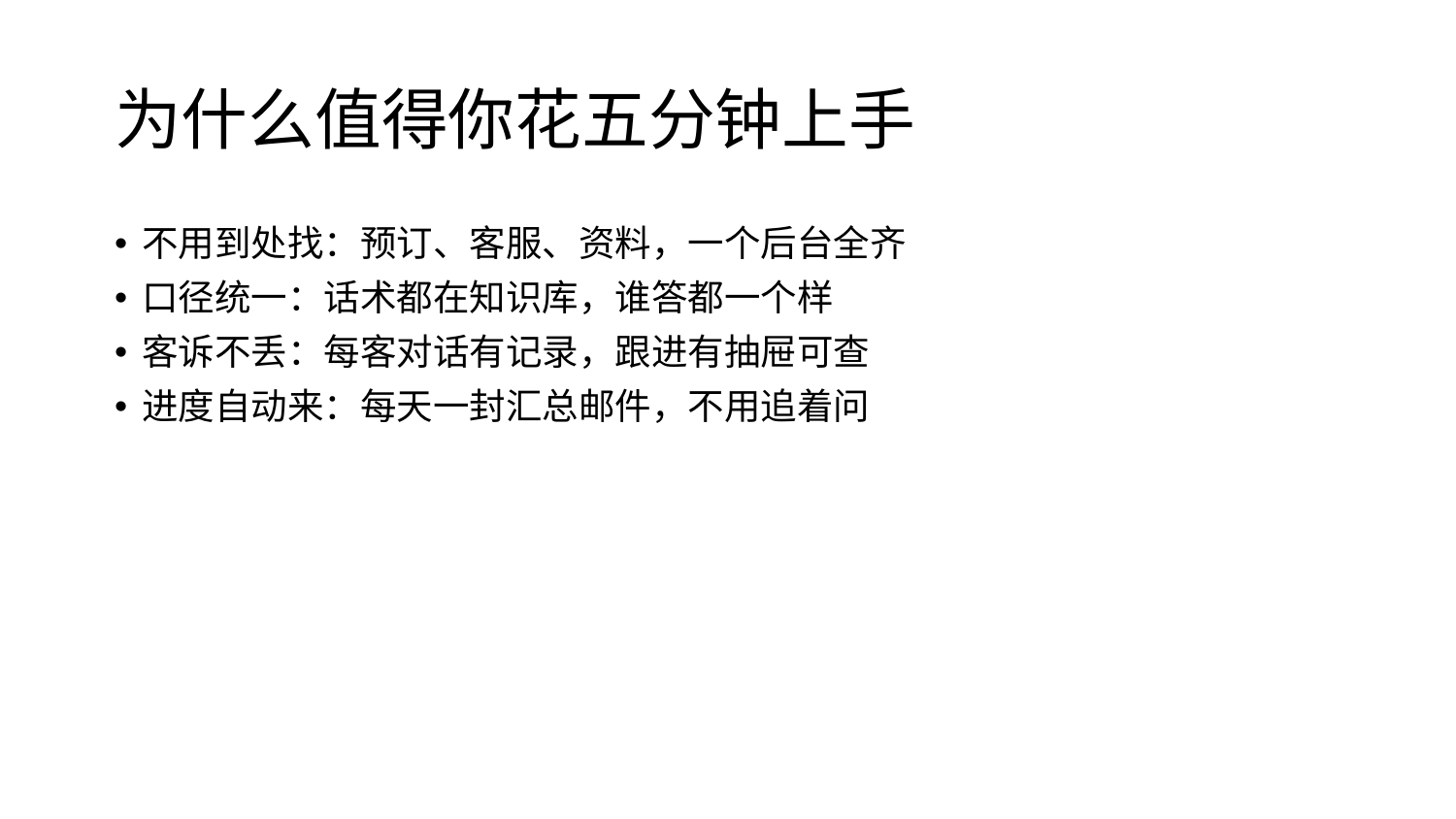

# 为什么值得你花五分钟上手
不用到处找：预订、客服、资料，一个后台全齐
口径统一：话术都在知识库，谁答都一个样
客诉不丢：每客对话有记录，跟进有抽屉可查
进度自动来：每天一封汇总邮件，不用追着问